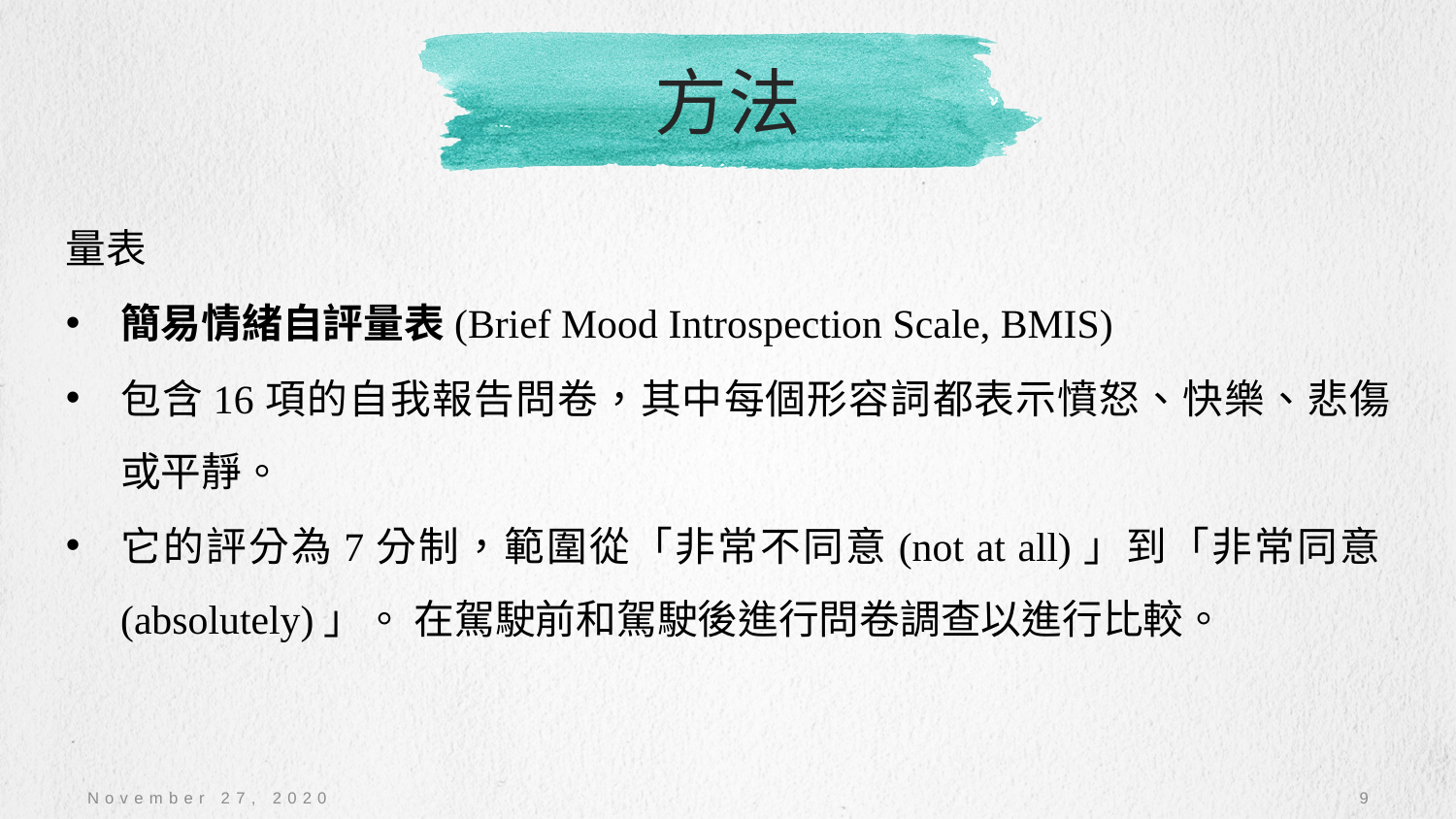

# 方法
量表
簡易情緒自評量表(Brief Mood Introspection Scale, BMIS)
包含16項的自我報告問卷，其中每個形容詞都表示憤怒、快樂、悲傷或平靜。
它的評分為7分制，範圍從「非常不同意(not at all)」到「非常同意(absolutely)」。 在駕駛前和駕駛後進行問卷調查以進行比較。
November 27, 2020
9